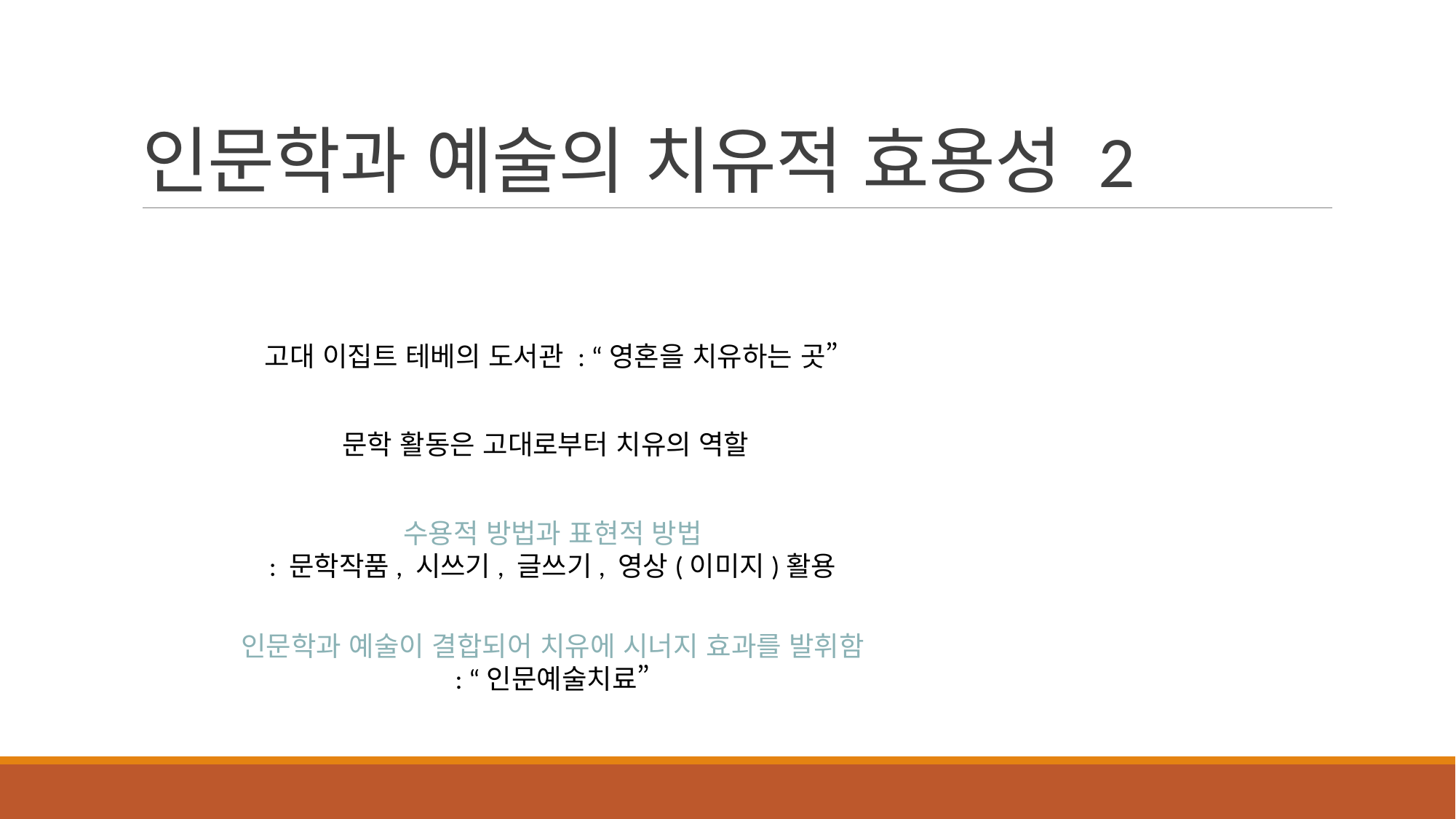

# 인문학과 예술의 치유적 효용성 2

고대 이집트 테베의 도서관 : “영혼을 치유하는 곳”
문학 활동은 고대로부터 치유의 역할
수용적 방법과 표현적 방법
: 문학작품, 시쓰기, 글쓰기, 영상(이미지)활용
인문학과 예술이 결합되어 치유에 시너지 효과를 발휘함
: “인문예술치료”